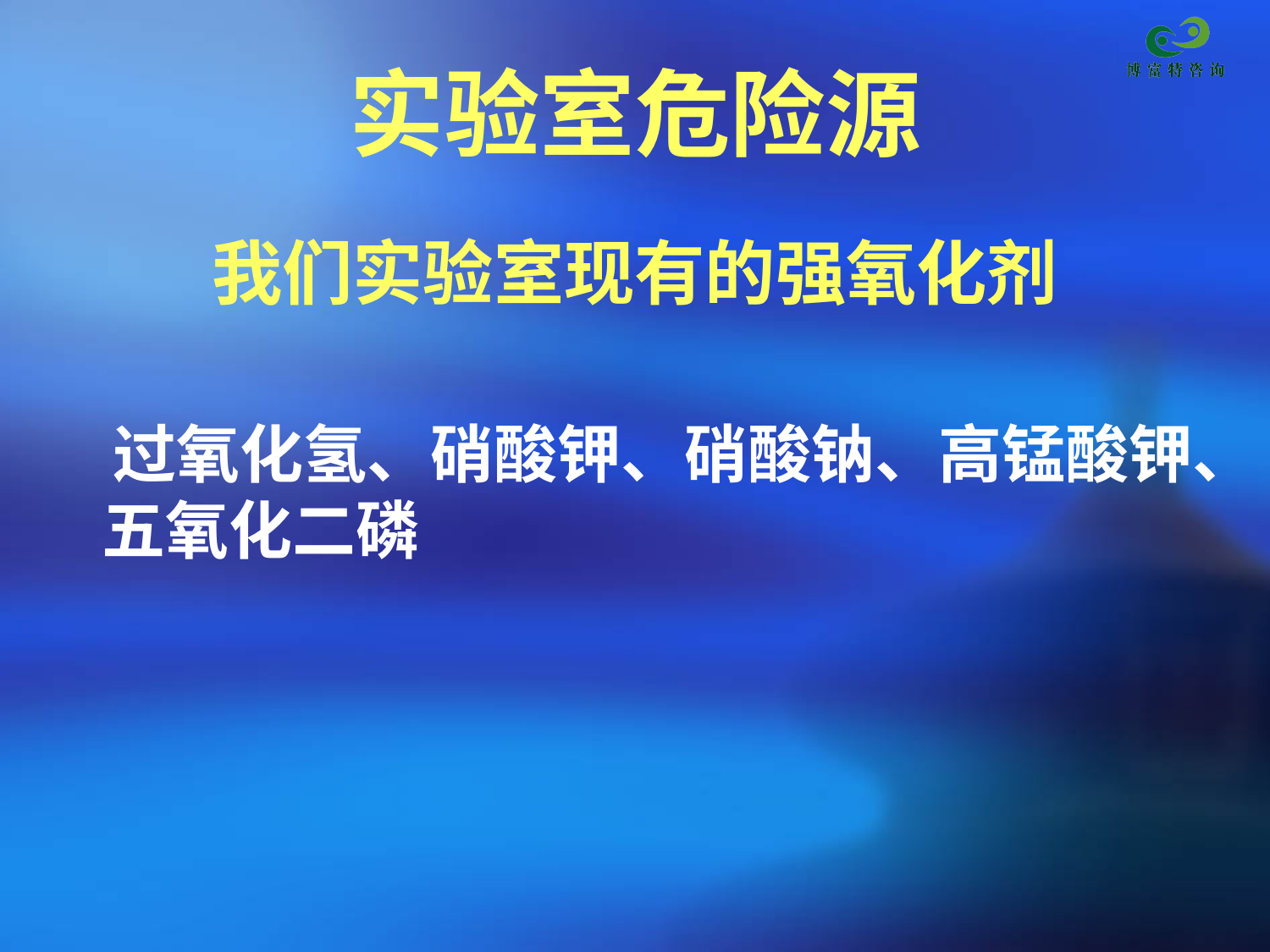

# 实验室危险源
我们实验室现有的强氧化剂

   过氧化氢、硝酸钾、硝酸钠、高锰酸钾、五氧化二磷